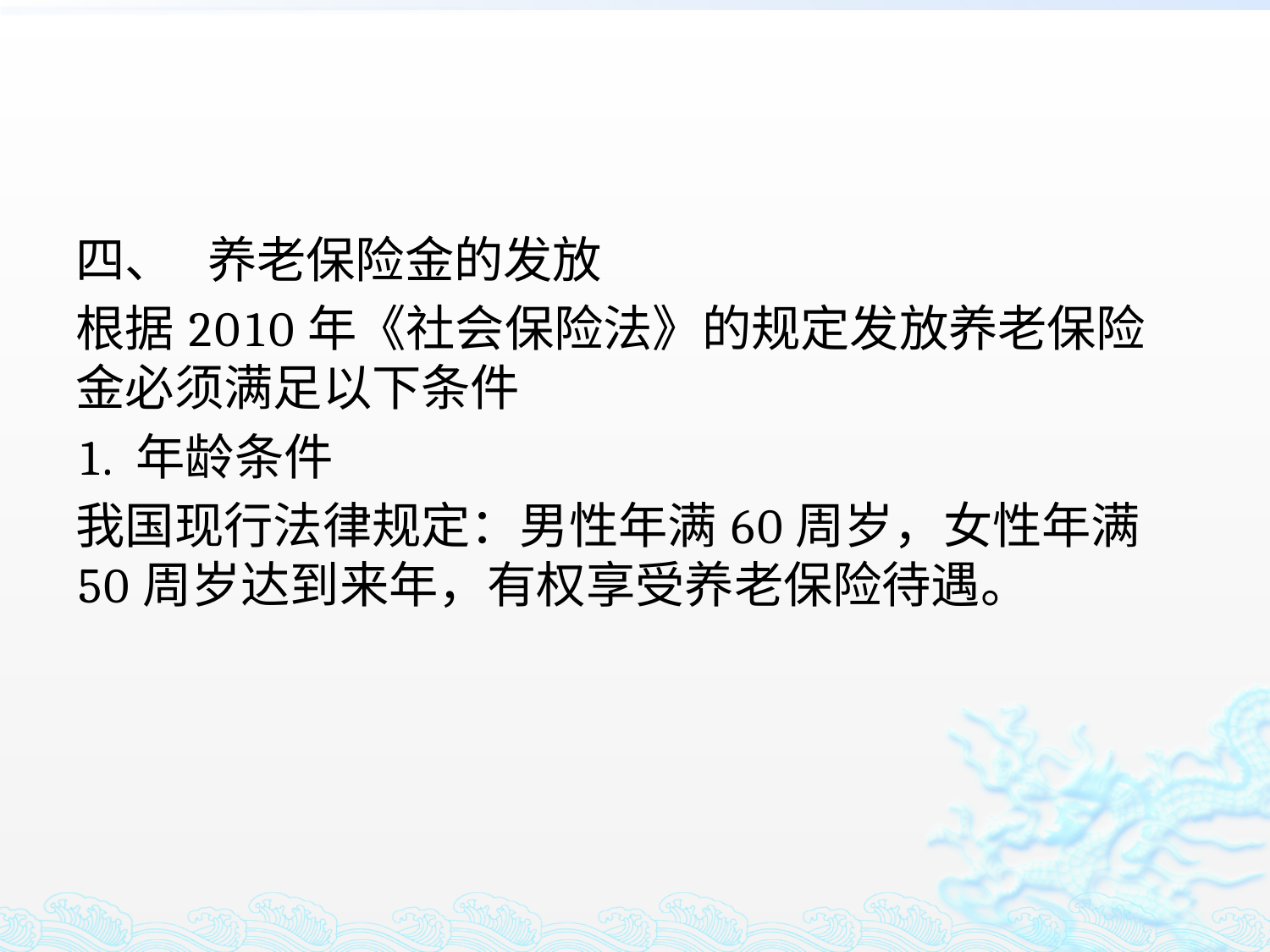

#
四、   养老保险金的发放
根据2010年《社会保险法》的规定发放养老保险金必须满足以下条件
1. 年龄条件
我国现行法律规定：男性年满60周岁，女性年满50周岁达到来年，有权享受养老保险待遇。